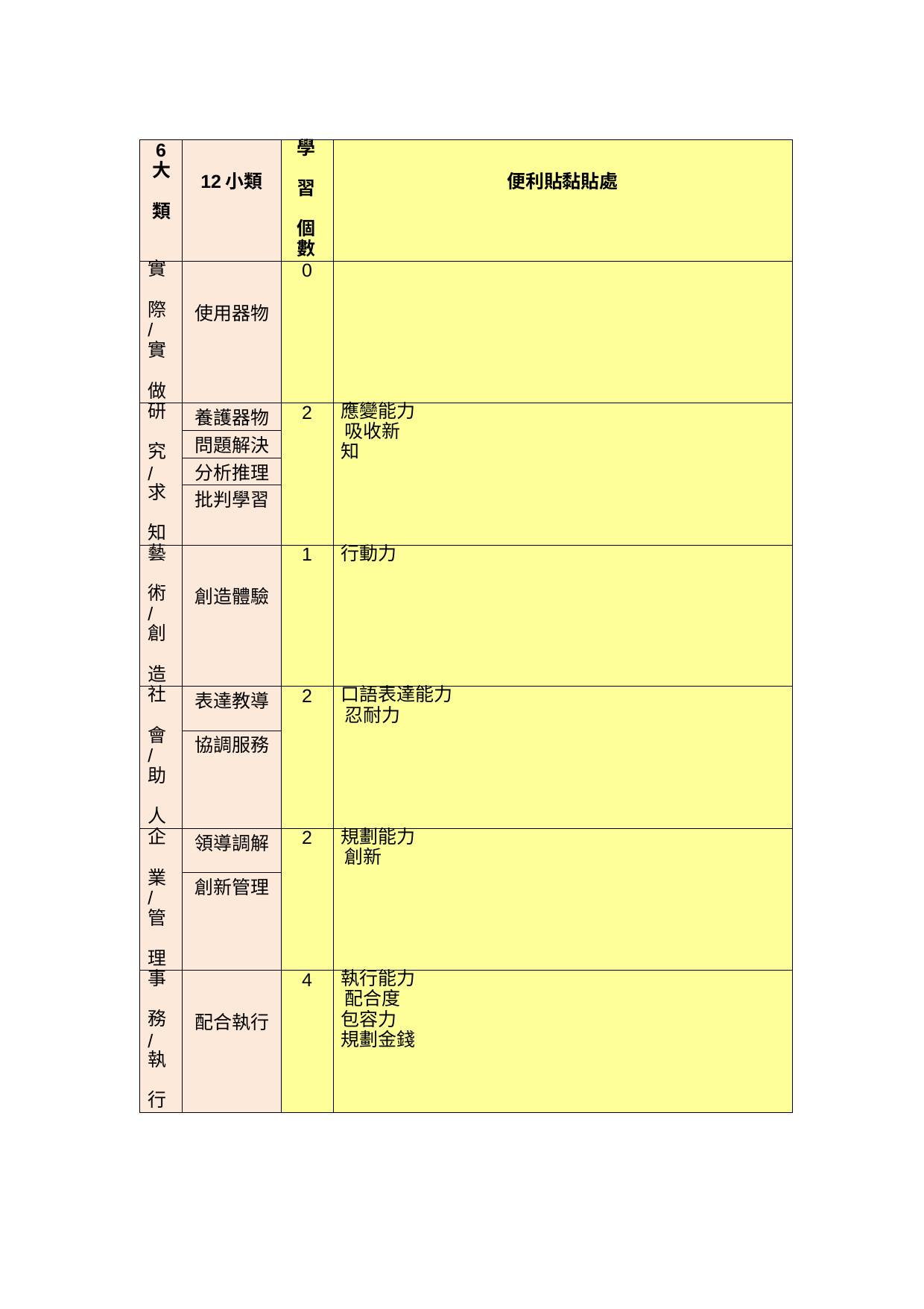

| 6 大 類 | 12小類 | 學 習 個 數 | 便利貼黏貼處 |
| --- | --- | --- | --- |
| 實 際 / 實 做 | 使用器物 | 0 |  |
| 研 究 / 求 知 | 養護器物 | 2 | 應變能力 吸收新知 |
|  | 問題解決 |  |  |
|  | 分析推理 |  |  |
|  | 批判學習 |  |  |
| 藝 術 / 創 造 | 創造體驗 | 1 | 行動力 |
| 社 會 / 助 人 | 表達教導 | 2 | 口語表達能力 忍耐力 |
|  | 協調服務 |  |  |
| 企 業 / 管 理 | 領導調解 | 2 | 規劃能力 創新 |
|  | 創新管理 |  |  |
| 事 務 / 執 行 | 配合執行 | 4 | 執行能力 配合度 包容力 規劃金錢 |